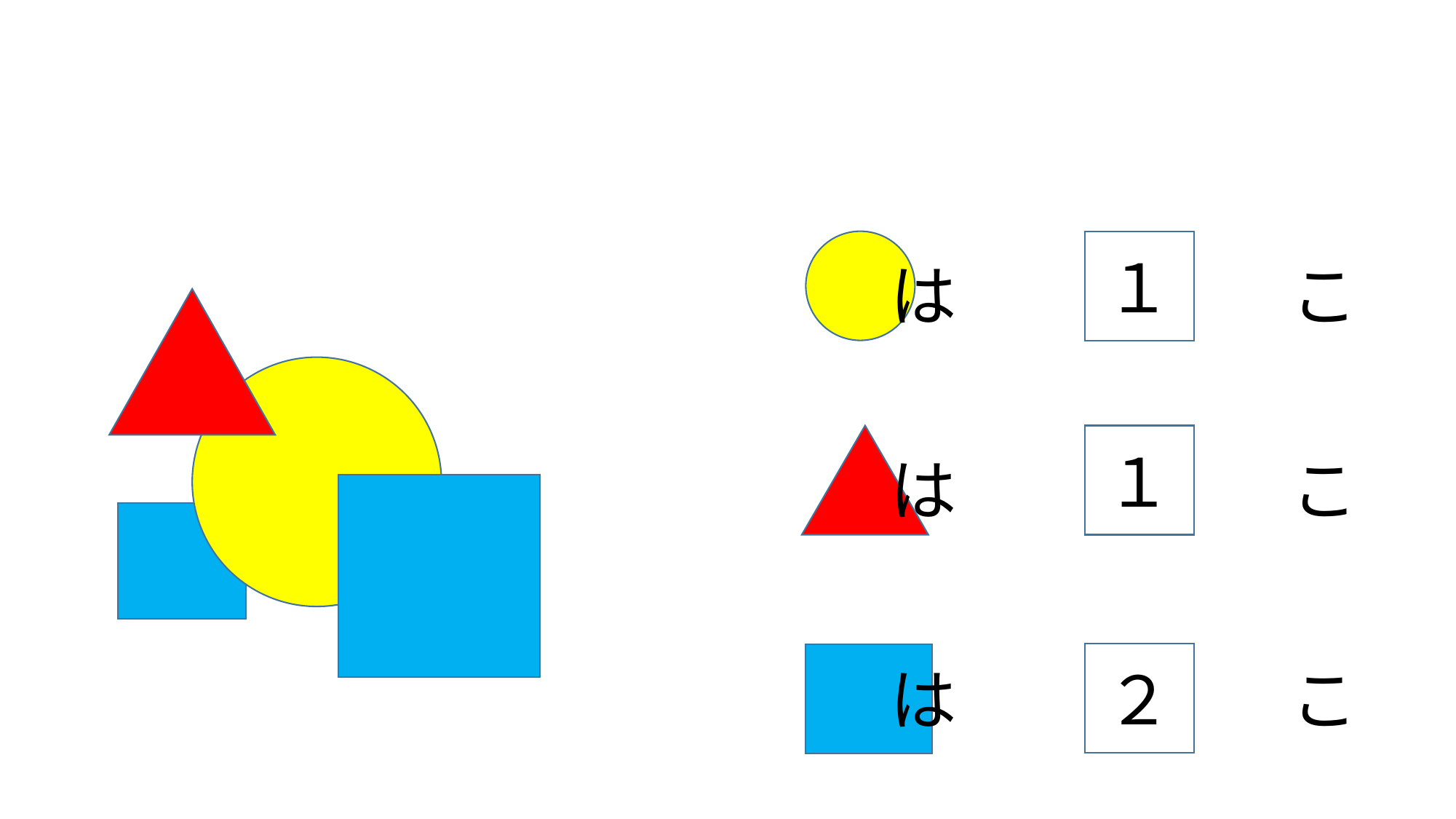

#

１
は　　　　　こ

１
は　　　　　こ

２

は　　　　　こ